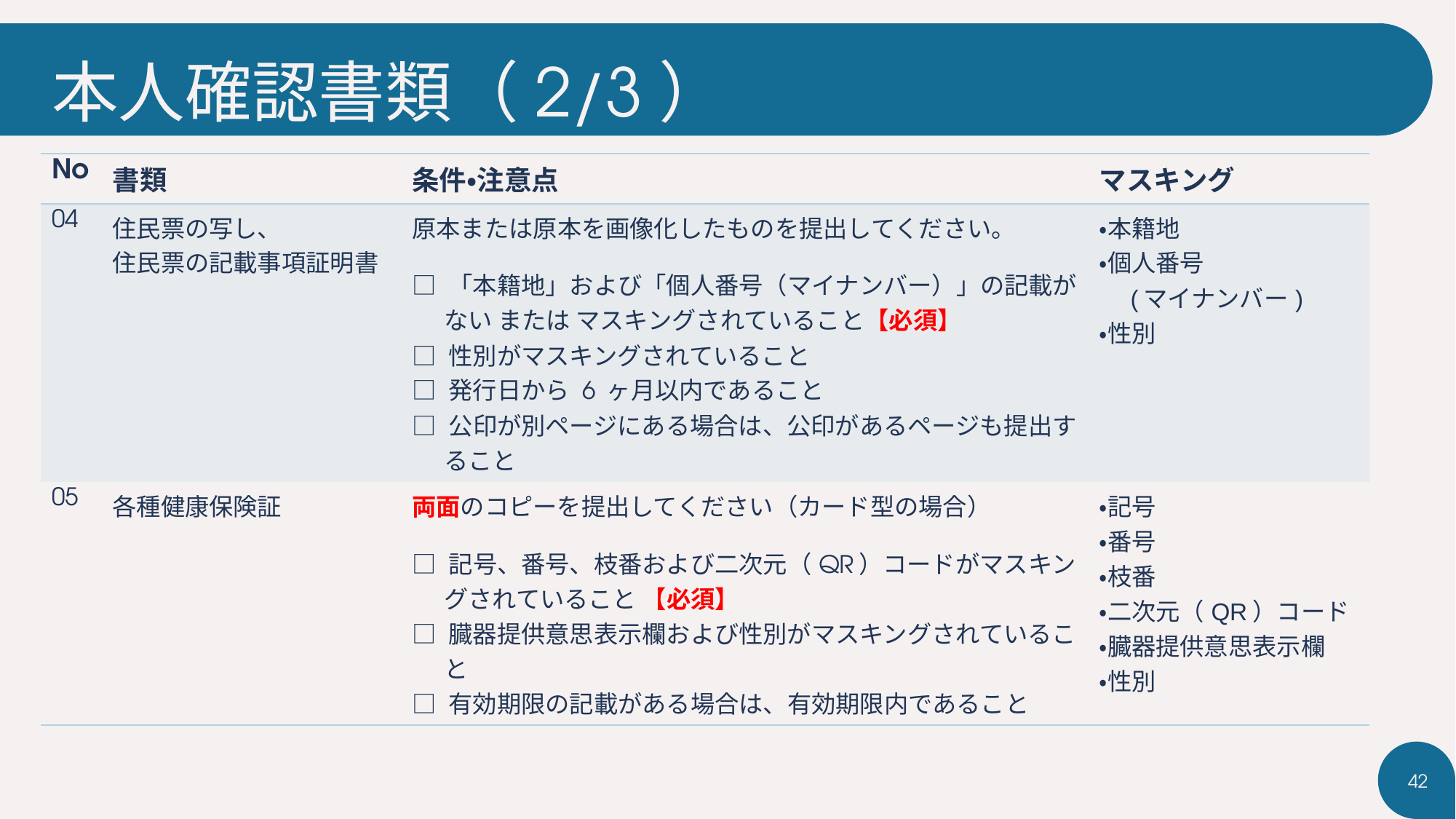

# 本人確認書類（2/3）
| No | 書類 | 条件・注意点 | マスキング |
| --- | --- | --- | --- |
| 04 | 住民票の写し、 住民票の記載事項証明書 | 原本または原本を画像化したものを提出してください。 □ 「本籍地」および「個人番号（マイナンバー）」の記載がない または マスキングされていること【必須】 □ 性別がマスキングされていること □ 発行日から 6 ヶ月以内であること □ 公印が別ページにある場合は、公印があるページも提出すること | ・本籍地 ・個人番号 　(マイナンバー) ・性別 |
| 05 | 各種健康保険証 | 両面のコピーを提出してください（カード型の場合） □ 記号、番号、枝番および二次元（QR）コードがマスキングされていること 【必須】 □ 臓器提供意思表示欄および性別がマスキングされていること □ 有効期限の記載がある場合は、有効期限内であること | ・記号 ・番号 ・枝番 ・二次元（QR）コード ・臓器提供意思表示欄 ・性別 |
42